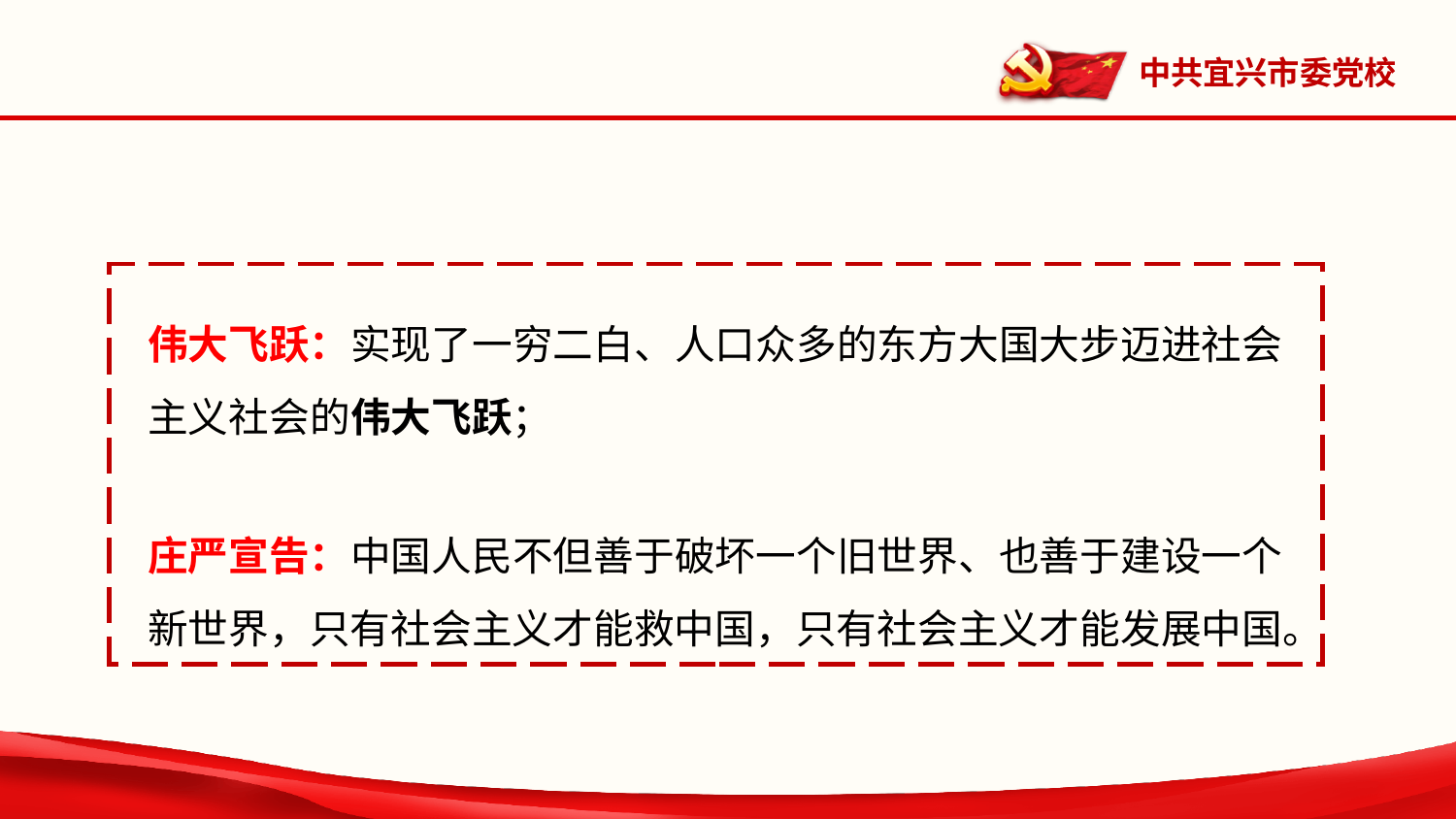

伟大飞跃：实现了一穷二白、人口众多的东方大国大步迈进社会主义社会的伟大飞跃；

庄严宣告：中国人民不但善于破坏一个旧世界、也善于建设一个新世界，只有社会主义才能救中国，只有社会主义才能发展中国。